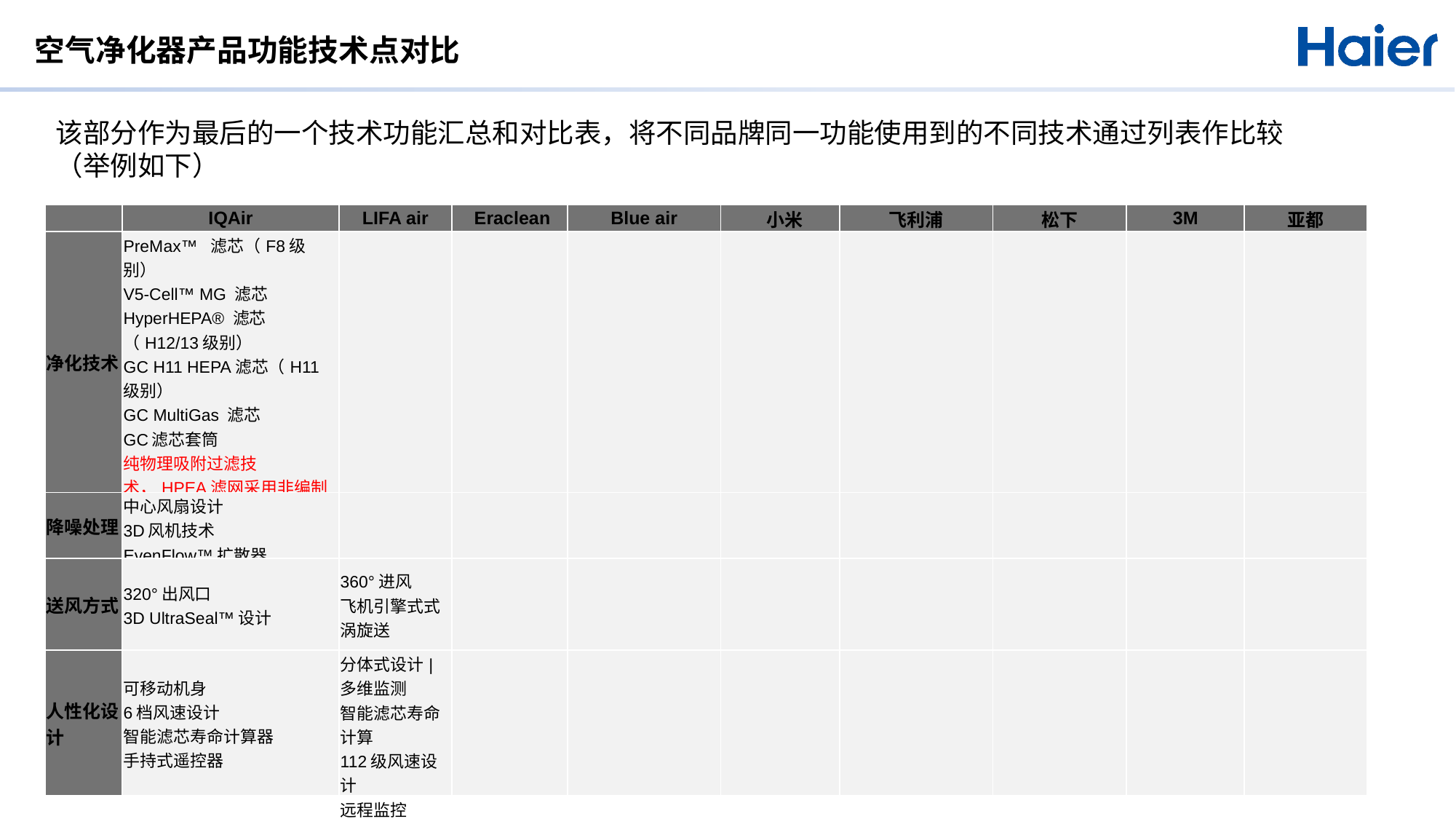

空气净化器产品功能技术点对比
该部分作为最后的一个技术功能汇总和对比表，将不同品牌同一功能使用到的不同技术通过列表作比较（举例如下）
|  | IQAir | LIFA air | Eraclean | Blue air | 小米 | 飞利浦 | 松下 | 3M | 亚都 |
| --- | --- | --- | --- | --- | --- | --- | --- | --- | --- |
| 净化技术 | PreMax™ 滤芯（F8级别） V5-Cell™ MG 滤芯 HyperHEPA® 滤芯（H12/13级别） GC H11 HEPA滤芯（H11级别） GC MultiGas 滤芯 GC滤芯套筒 纯物理吸附过滤技术，HPEA滤网采用非编制玻璃纤维，活性炭滤网增加浸渍氧化铝成分 |  |  |  |  |  |  |  |  |
| 降噪处理 | 中心风扇设计 3D风机技术 EvenFlow™扩散器 |  |  |  |  |  |  |  |  |
| 送风方式 | 320°出风口 3D UltraSeal™设计 | 360°进风 飞机引擎式式涡旋送 |  |  |  |  |  |  |  |
| 人性化设计 | 可移动机身 6档风速设计 智能滤芯寿命计算器 手持式遥控器 | 分体式设计|多维监测 智能滤芯寿命计算 112级风速设计 远程监控 |  |  |  |  |  |  |  |